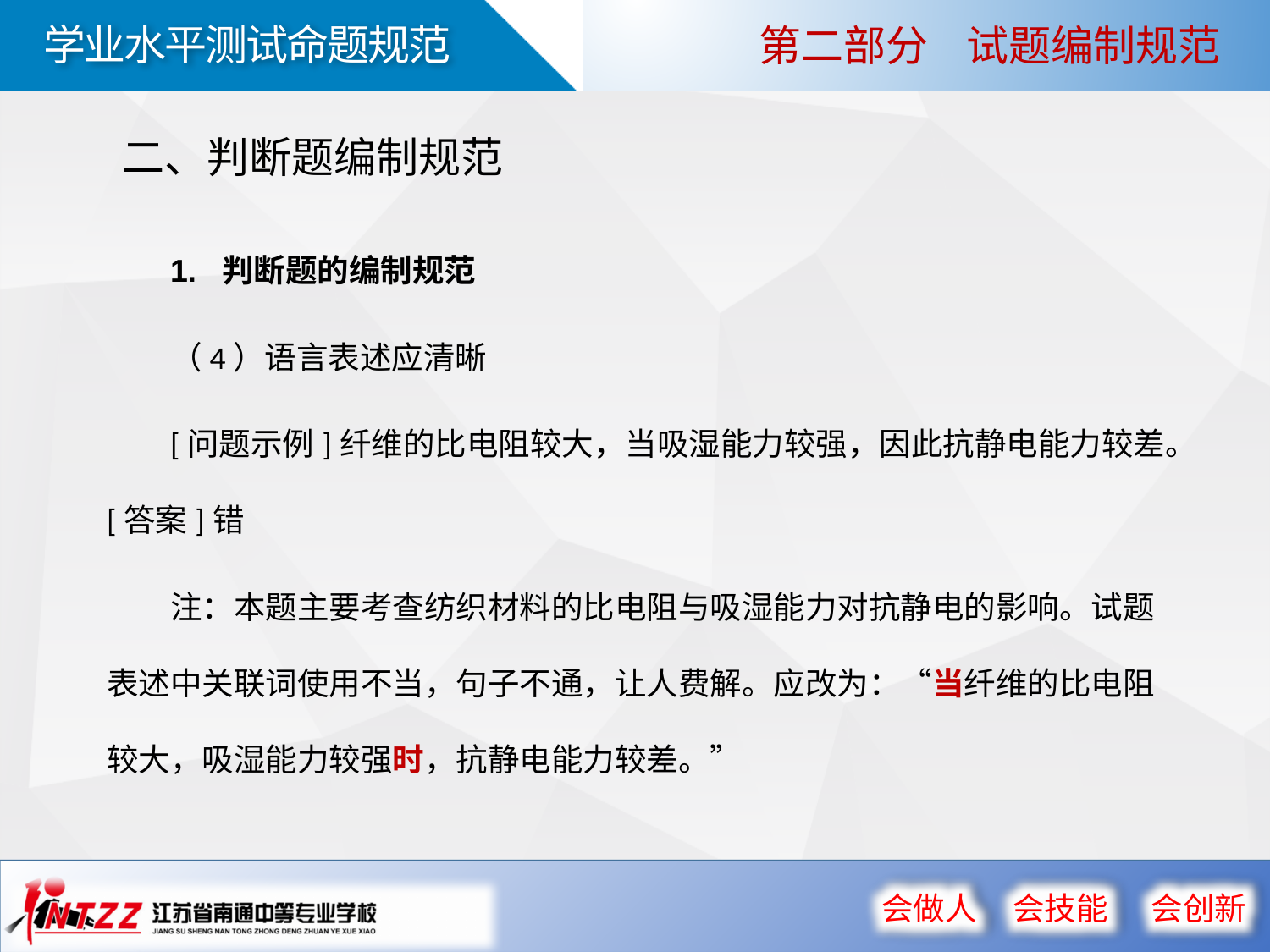

第二部分    试题编制规范
二、判断题编制规范
1.  判断题的编制规范
（4）语言表述应清晰
[问题示例]纤维的比电阻较大，当吸湿能力较强，因此抗静电能力较差。[答案]错
注：本题主要考查纺织材料的比电阻与吸湿能力对抗静电的影响。试题表述中关联词使用不当，句子不通，让人费解。应改为：“当纤维的比电阻较大，吸湿能力较强时，抗静电能力较差。”